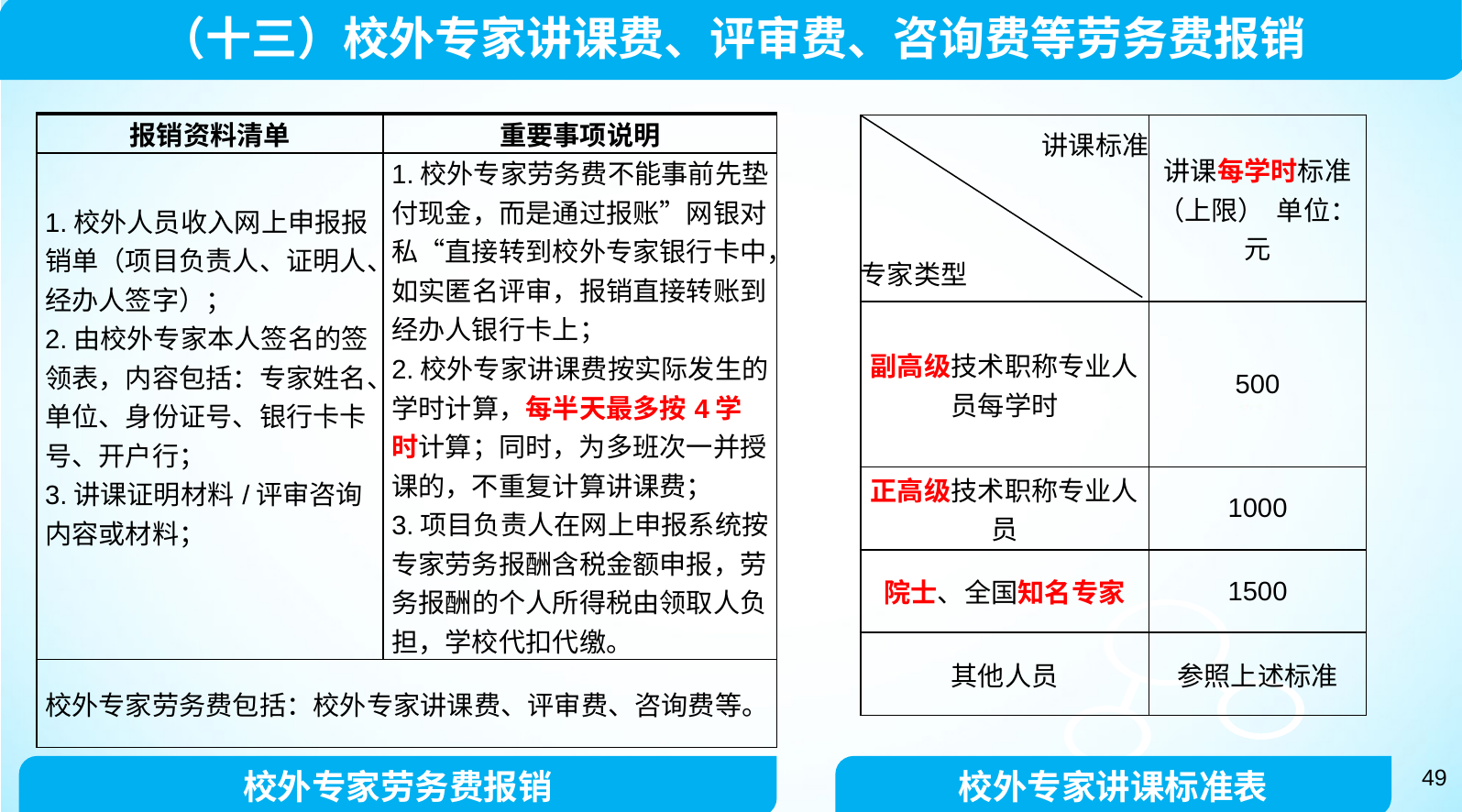

（十三）校外专家讲课费、评审费、咨询费等劳务费报销
| 报销资料清单 | 重要事项说明 |
| --- | --- |
| 1.校外人员收入网上申报报销单（项目负责人、证明人、经办人签字）； 2.由校外专家本人签名的签领表，内容包括：专家姓名、单位、身份证号、银行卡卡号、开户行； 3.讲课证明材料/评审咨询内容或材料； | 1.校外专家劳务费不能事前先垫付现金，而是通过报账”网银对私“直接转到校外专家银行卡中，如实匿名评审，报销直接转账到经办人银行卡上； 2.校外专家讲课费按实际发生的学时计算，每半天最多按4学时计算；同时，为多班次一并授课的，不重复计算讲课费； 3.项目负责人在网上申报系统按专家劳务报酬含税金额申报，劳务报酬的个人所得税由领取人负担，学校代扣代缴。 |
| 校外专家劳务费包括：校外专家讲课费、评审费、咨询费等。 |  |
| 讲课标准 专家类型 | 讲课每学时标准（上限） 单位：元 |
| --- | --- |
| 副高级技术职称专业人员每学时 | 500 |
| 正高级技术职称专业人员 | 1000 |
| 院士、全国知名专家 | 1500 |
| 其他人员 | 参照上述标准 |

校外专家劳务费报销
校外专家讲课标准表
49